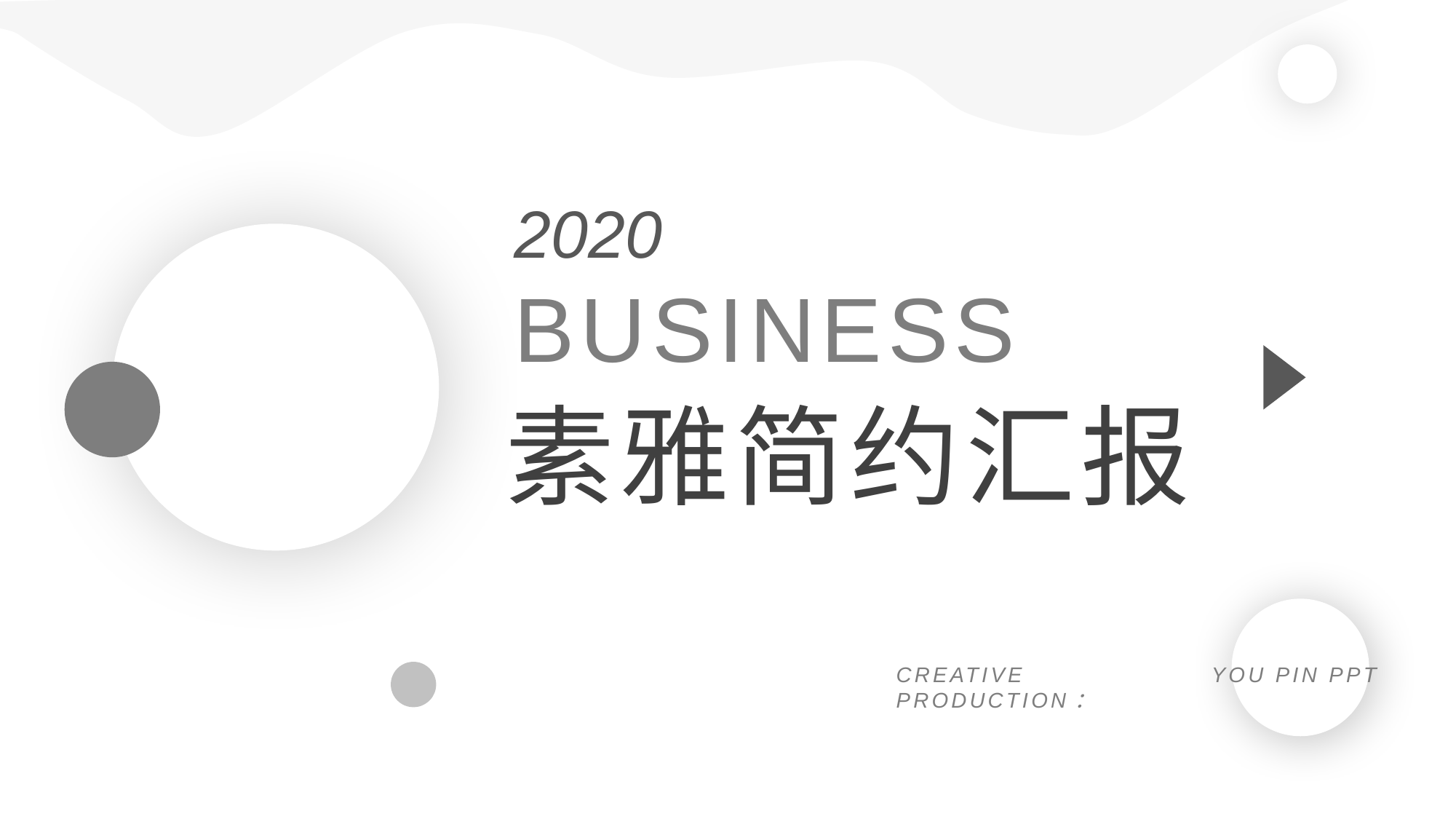

2020

BUSINESS

素雅简约汇报

CREATIVE PRODUCTION：
YOU PIN PPT